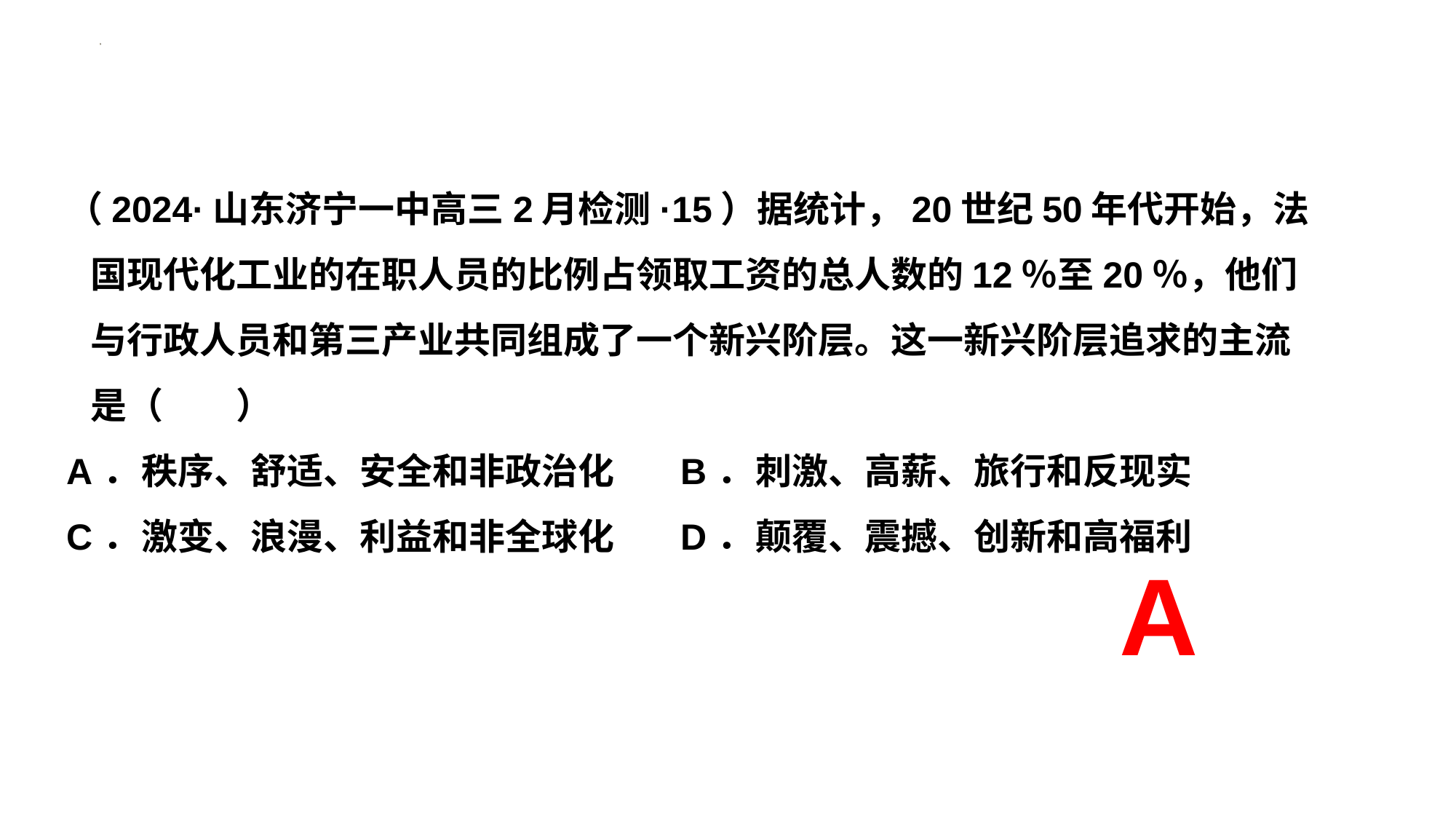

（2024·山东济宁一中高三2月检测·15）据统计，20世纪50年代开始，法国现代化工业的在职人员的比例占领取工资的总人数的12％至20％，他们与行政人员和第三产业共同组成了一个新兴阶层。这一新兴阶层追求的主流是（　　）
A．秩序、舒适、安全和非政治化       B．刺激、高薪、旅行和反现实
C．激变、浪漫、利益和非全球化       D．颠覆、震撼、创新和高福利
A